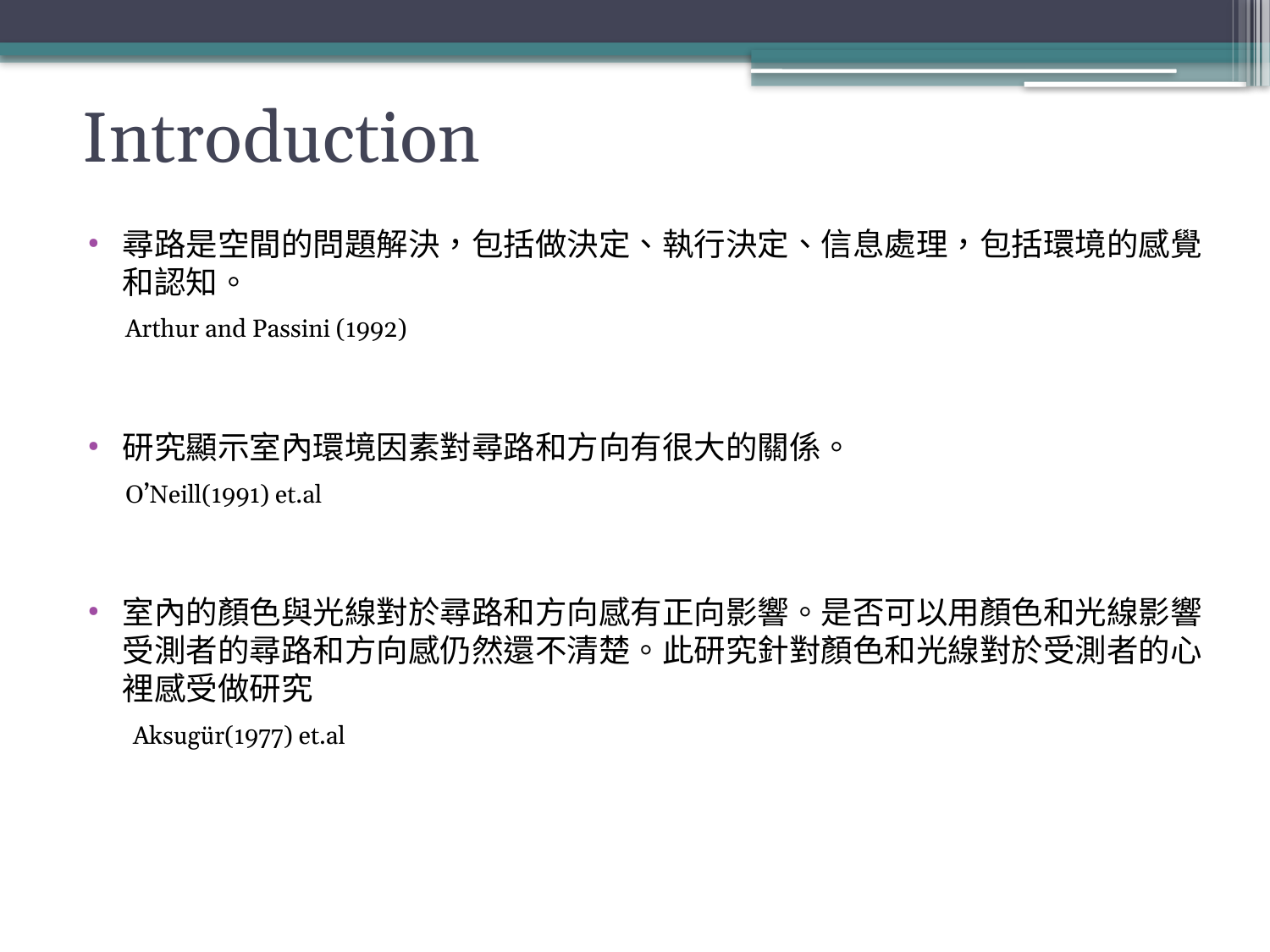

# Introduction
尋路是空間的問題解決，包括做決定、執行決定、信息處理，包括環境的感覺和認知。
     Arthur and Passini (1992)

研究顯示室內環境因素對尋路和方向有很大的關係。
     O’Neill(1991) et.al

室內的顏色與光線對於尋路和方向感有正向影響。是否可以用顏色和光線影響受測者的尋路和方向感仍然還不清楚。此研究針對顏色和光線對於受測者的心裡感受做研究
      Aksugür(1977) et.al